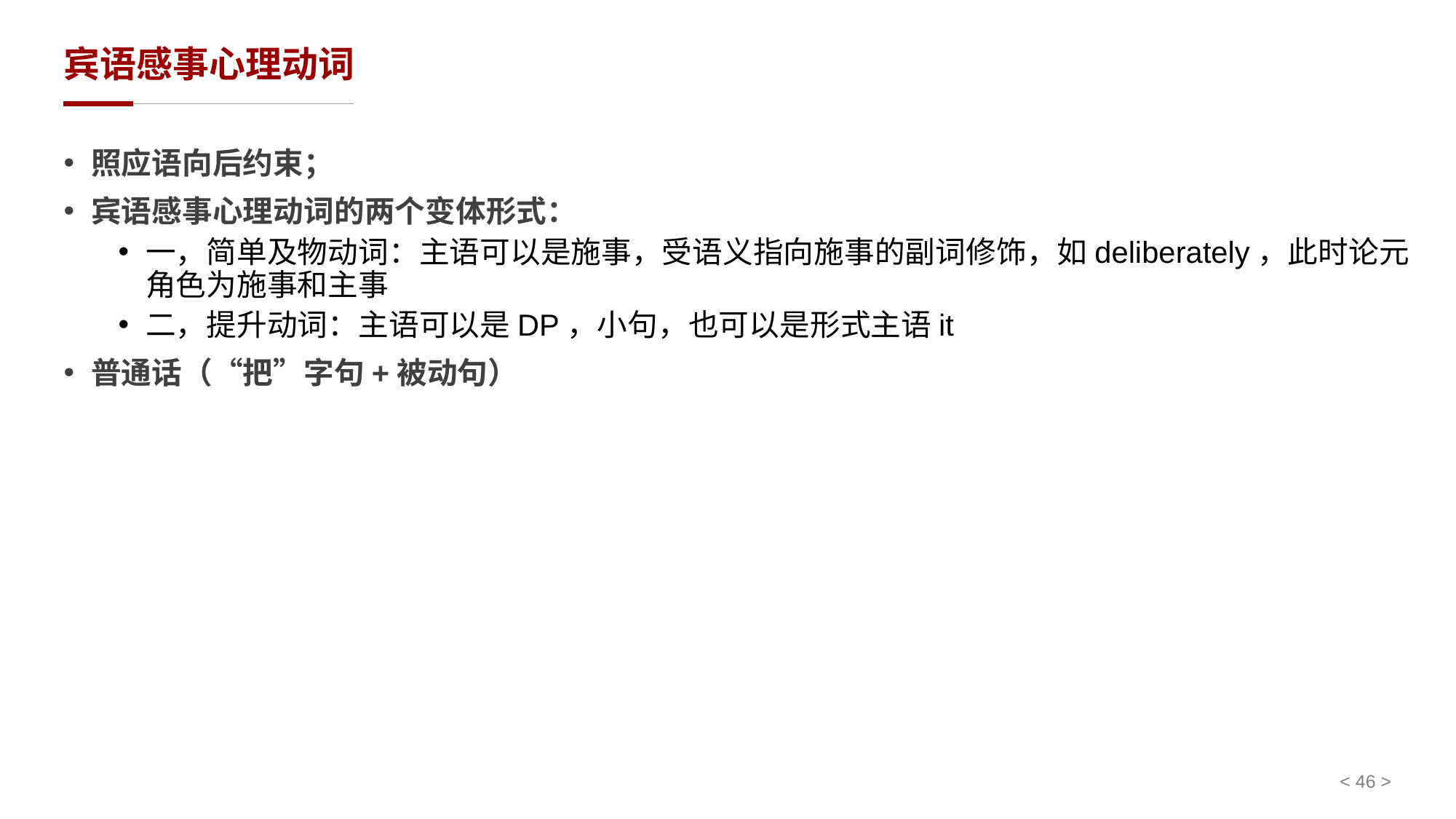

# 宾语感事心理动词
照应语向后约束；
宾语感事心理动词的两个变体形式：
一，简单及物动词：主语可以是施事，受语义指向施事的副词修饰，如deliberately，此时论元角色为施事和主事
二，提升动词：主语可以是DP，小句，也可以是形式主语it
普通话（“把”字句+被动句）
< 46 >